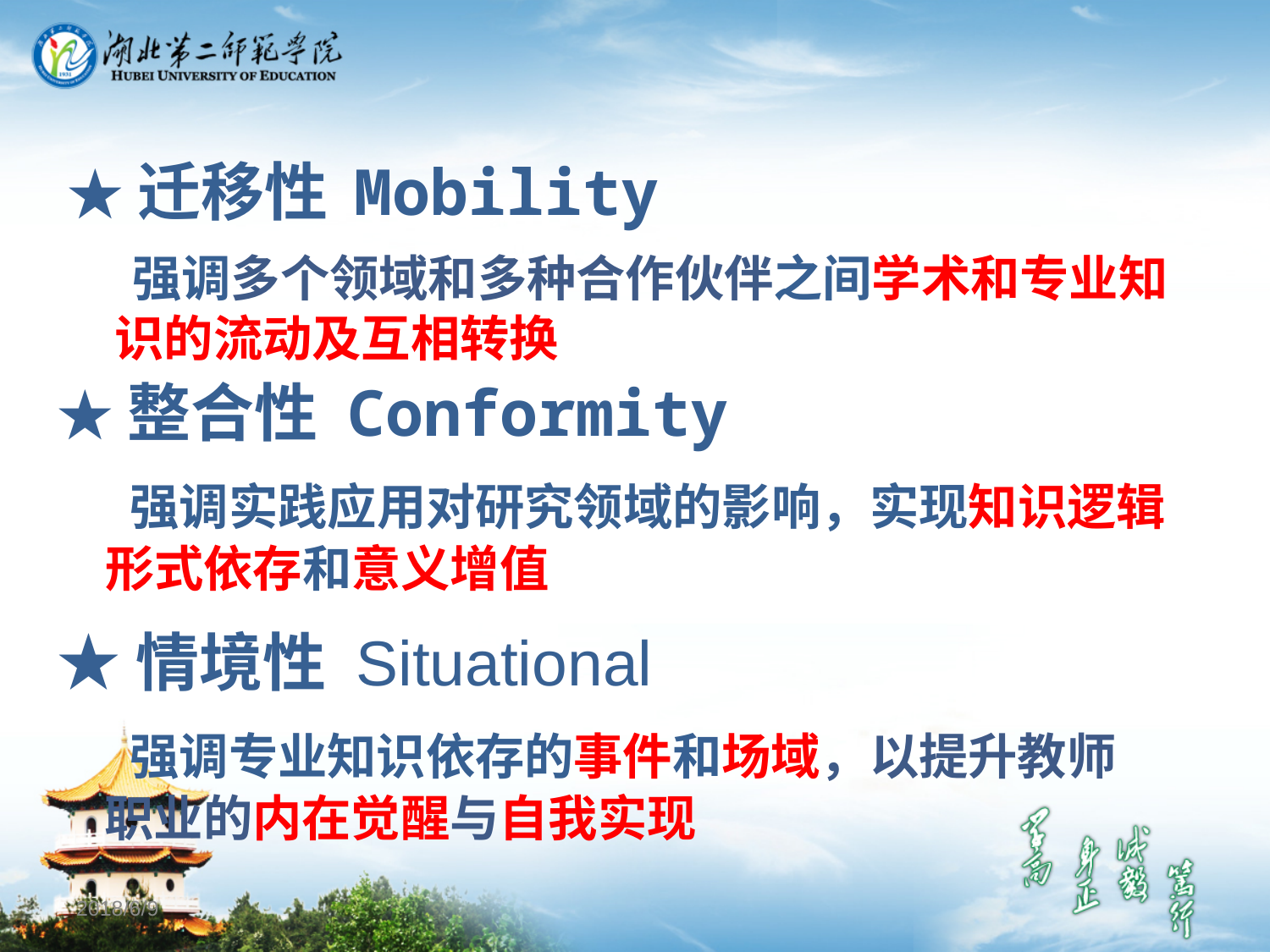

★迁移性 Mobility
    强调多个领域和多种合作伙伴之间学术和专业知识的流动及互相转换
★整合性 Conformity
    强调实践应用对研究领域的影响，实现知识逻辑形式依存和意义增值
★情境性 Situational
    强调专业知识依存的事件和场域，以提升教师职业的内在觉醒与自我实现
2018/6/9